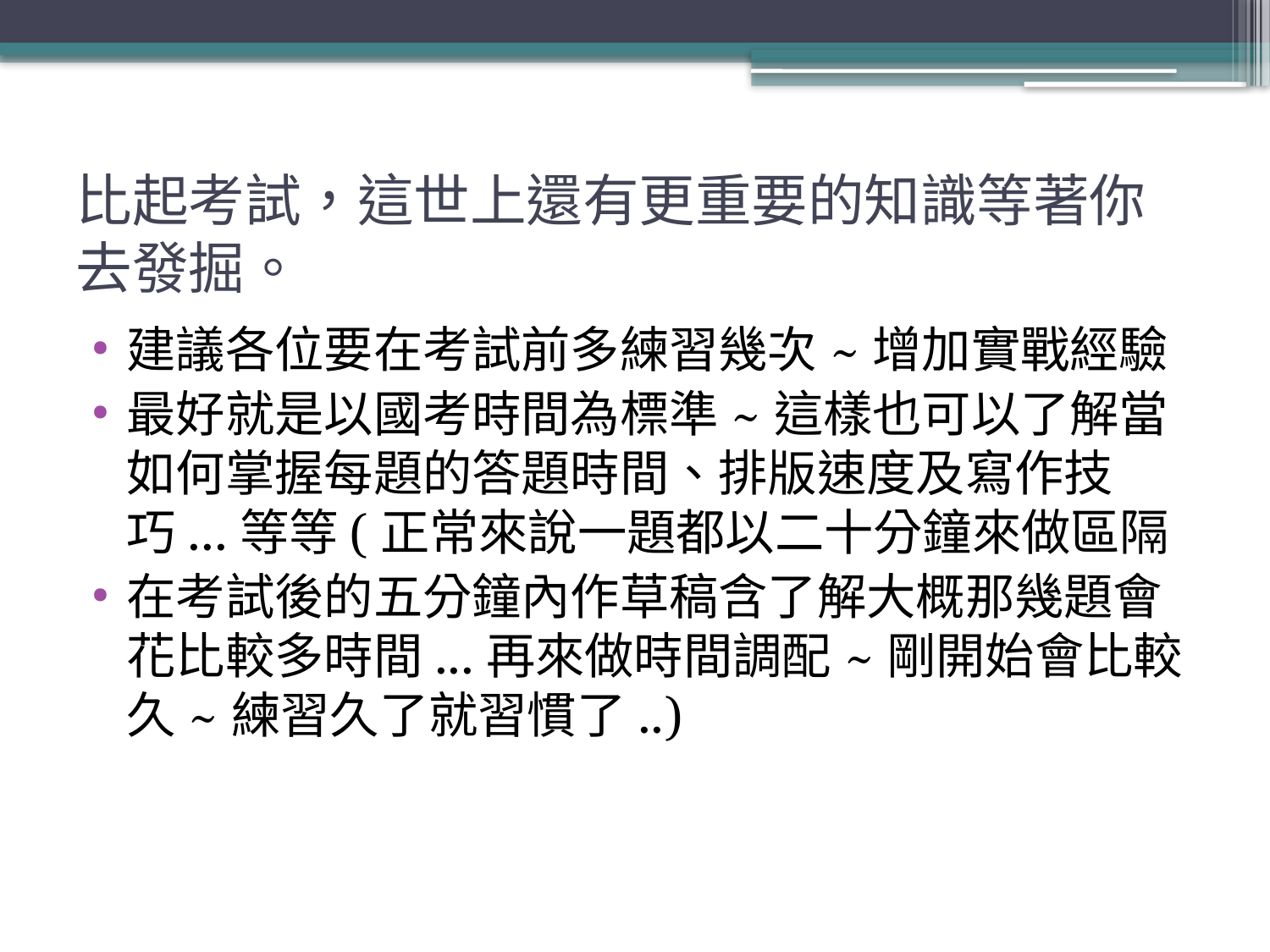

# 比起考試，這世上還有更重要的知識等著你去發掘。
建議各位要在考試前多練習幾次~增加實戰經驗
最好就是以國考時間為標準~這樣也可以了解當如何掌握每題的答題時間、排版速度及寫作技巧...等等(正常來說一題都以二十分鐘來做區隔
在考試後的五分鐘內作草稿含了解大概那幾題會花比較多時間...再來做時間調配~剛開始會比較久~練習久了就習慣了..)